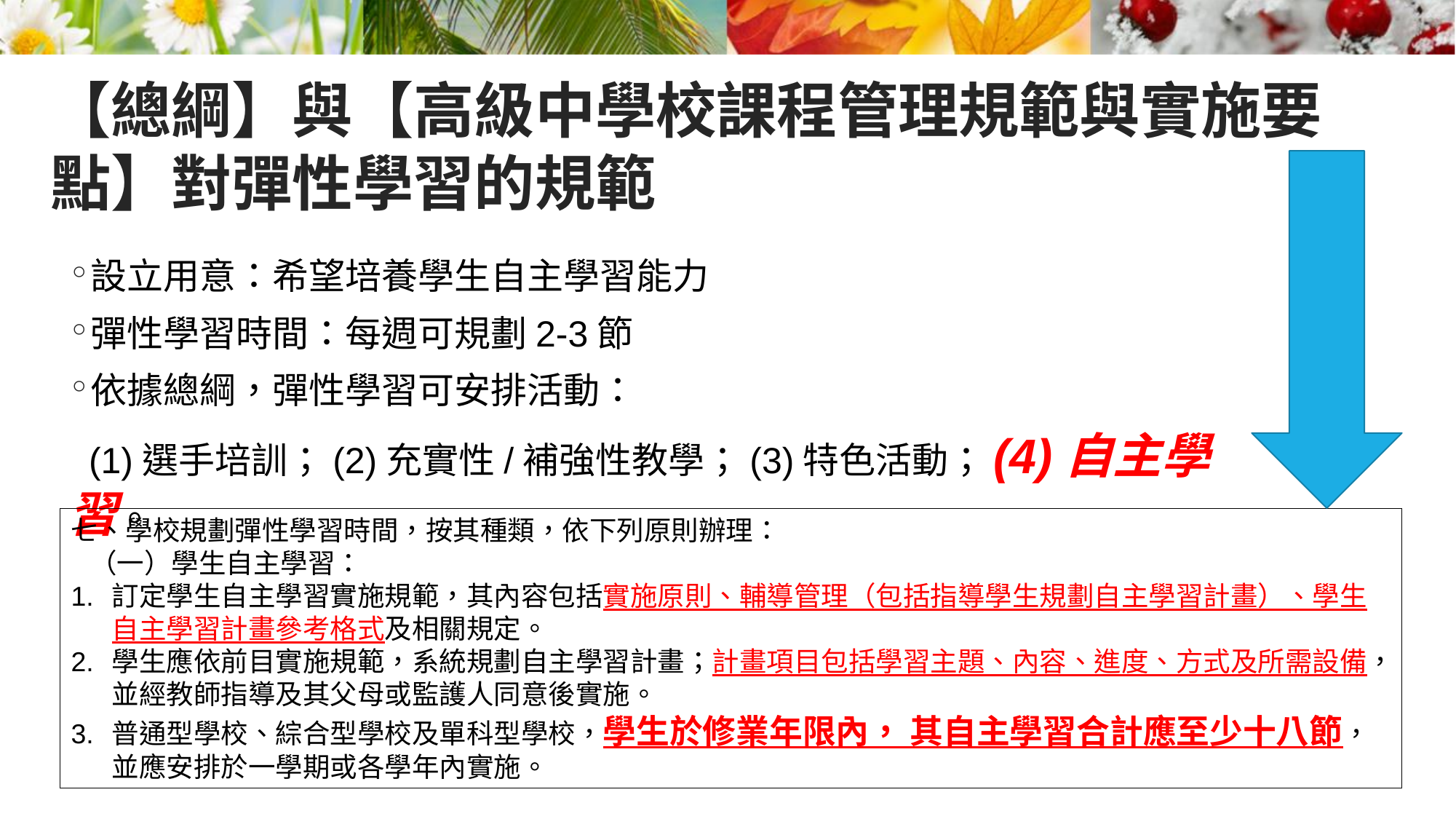

【總綱】與【高級中學校課程管理規範與實施要點】對彈性學習的規範

設立用意：希望培養學生自主學習能力
彈性學習時間：每週可規劃2-3節
依據總綱，彈性學習可安排活動：
  (1)選手培訓；(2)充實性/補強性教學；(3)特色活動；(4)自主學習。
七、學校規劃彈性學習時間，按其種類，依下列原則辦理：
  （一）學生自主學習：
訂定學生自主學習實施規範，其內容包括實施原則、輔導管理（包括指導學生規劃自主學習計畫）、學生自主學習計畫參考格式及相關規定。
學生應依前目實施規範，系統規劃自主學習計畫；計畫項目包括學習主題、內容、進度、方式及所需設備，並經教師指導及其父母或監護人同意後實施。
普通型學校、綜合型學校及單科型學校，學生於修業年限內， 其自主學習合計應至少十八節，並應安排於一學期或各學年內實施。